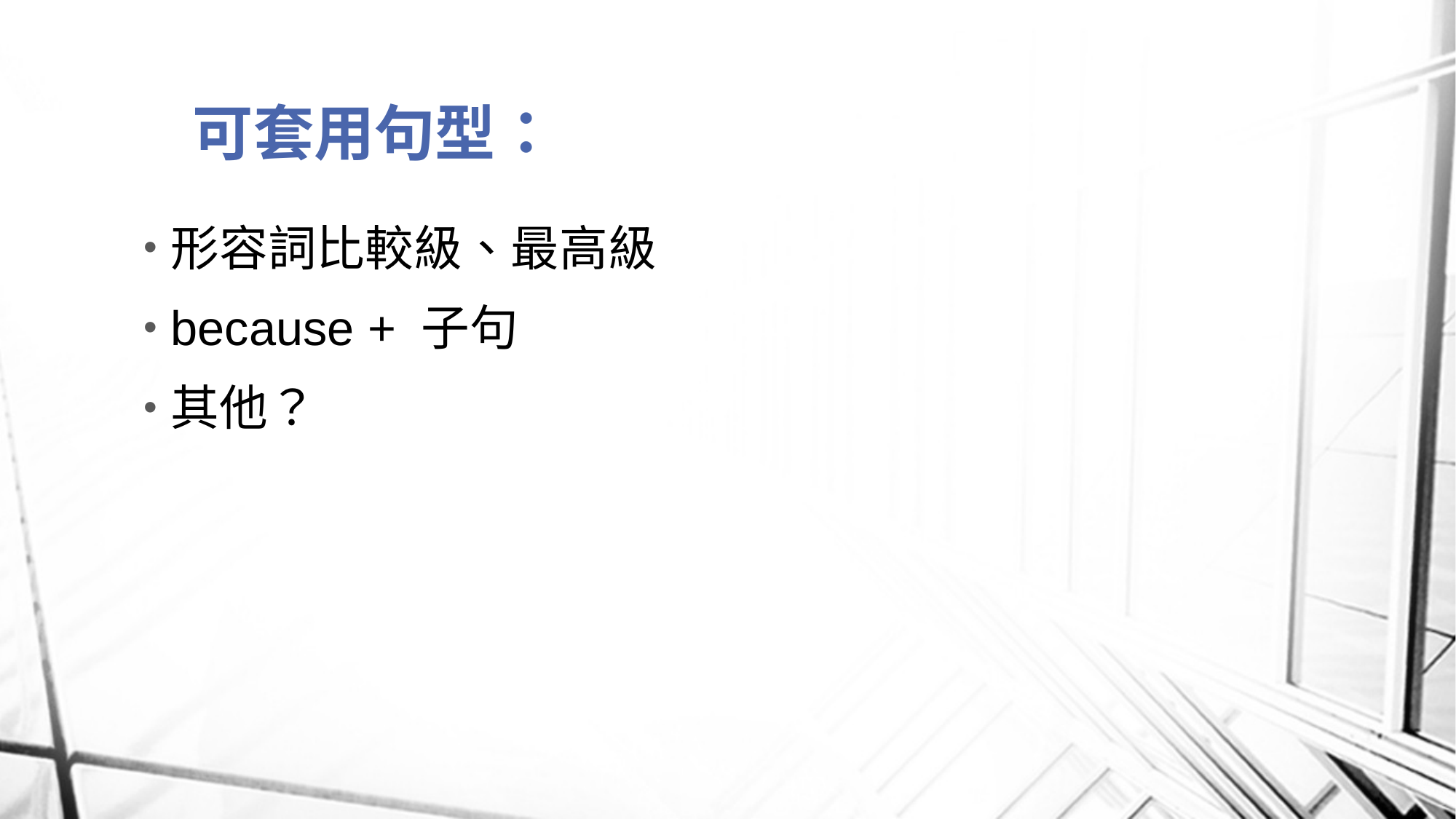

# 可套用句型：
形容詞比較級、最高級
because + 子句
其他？